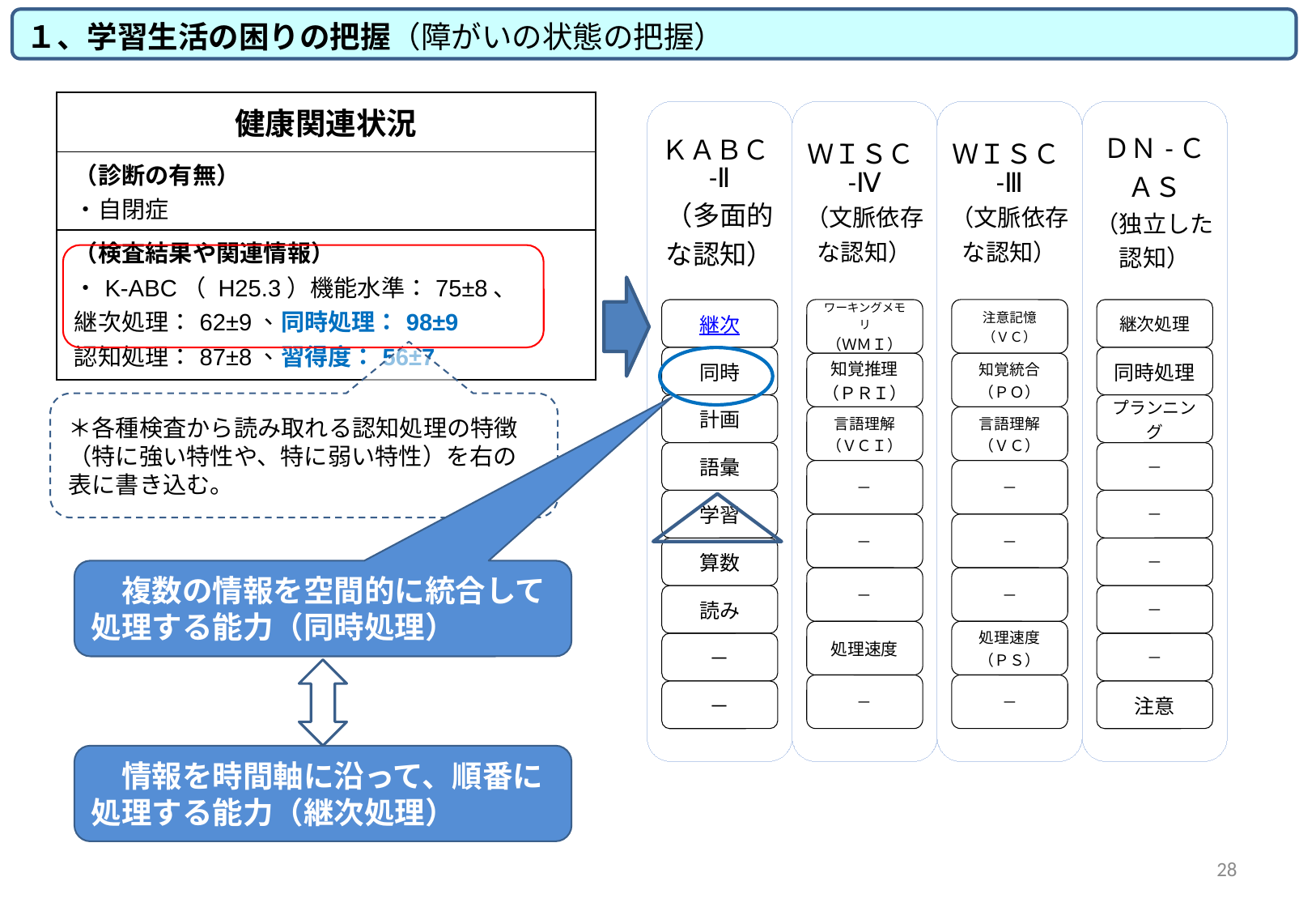

１、学習生活の困りの把握（障がいの状態の把握）
| 健康関連状況 |
| --- |
| （診断の有無） ・自閉症 |
| （検査結果や関連情報） ・K-ABC（ H25.3）機能水準：75±8、 継次処理：62±9、同時処理：98±9 認知処理：87±8、習得度：56±7 |
ＫＡＢＣ-Ⅱ
（多面的な認知）
継次
同時
ＷＩＳＣ-Ⅳ
（文脈依存な認知）
ワーキングメモリ
（ＷＭＩ）
ＷＩＳＣ-Ⅲ
（文脈依存な認知）
注意記憶
（ＶＣ）
－
ＤＮ-ＣＡＳ
（独立した認知）
計画
語彙
学習
算数
読み
－
知覚推理
（ＰＲＩ）
言語理解
（ＶＣＩ）
－
－
－
処理速度
－
－
知覚統合
（ＰＯ）
言語理解
（ＶＣ）
－
－
処理速度
（ＰＳ）
－
継次処理
同時処理
プランニング
－
－
－
－
－
注意

＊各種検査から読み取れる認知処理の特徴（特に強い特性や、特に弱い特性）を右の表に書き込む。

　複数の情報を空間的に統合して
処理する能力（同時処理）

　情報を時間軸に沿って、順番に
処理する能力（継次処理）
28